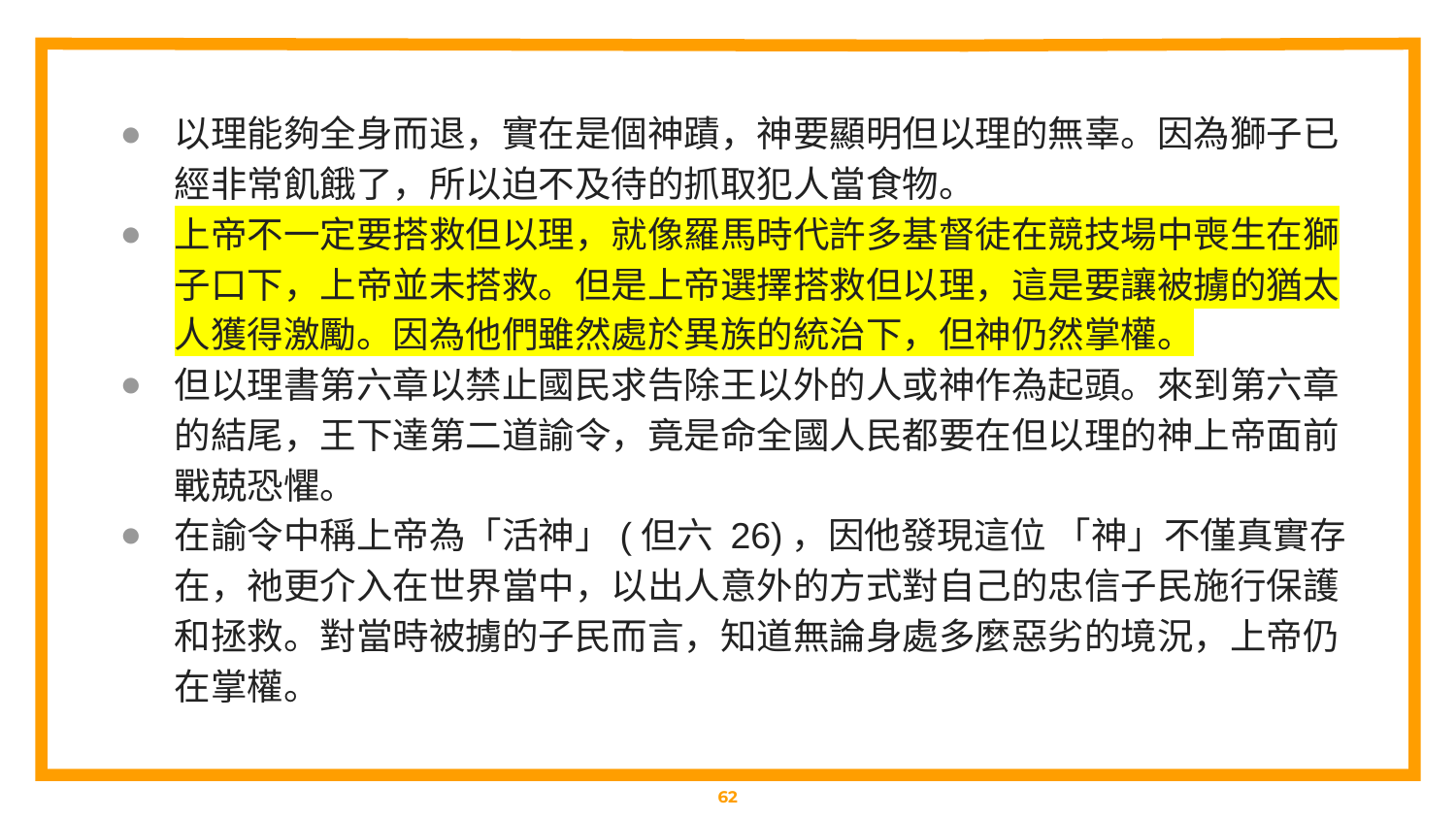

以理能夠全身而退，實在是個神蹟，神要顯明但以理的無辜。因為獅子已經非常飢餓了，所以迫不及待的抓取犯人當食物。
上帝不一定要搭救但以理，就像羅馬時代許多基督徒在競技場中喪生在獅子口下，上帝並未搭救。但是上帝選擇搭救但以理，這是要讓被擄的猶太人獲得激勵。因為他們雖然處於異族的統治下，但神仍然掌權。
但以理書第六章以禁止國民求告除王以外的人或神作為起頭。來到第六章的結尾，王下達第二道諭令，竟是命全國人民都要在但以理的神上帝面前戰兢恐懼。
在諭令中稱上帝為「活神」(但六 26)，因他發現這位 「神」不僅真實存在，祂更介入在世界當中，以出人意外的方式對自己的忠信子民施行保護和拯救。對當時被擄的子民而言，知道無論身處多麼惡劣的境況，上帝仍在掌權。

62